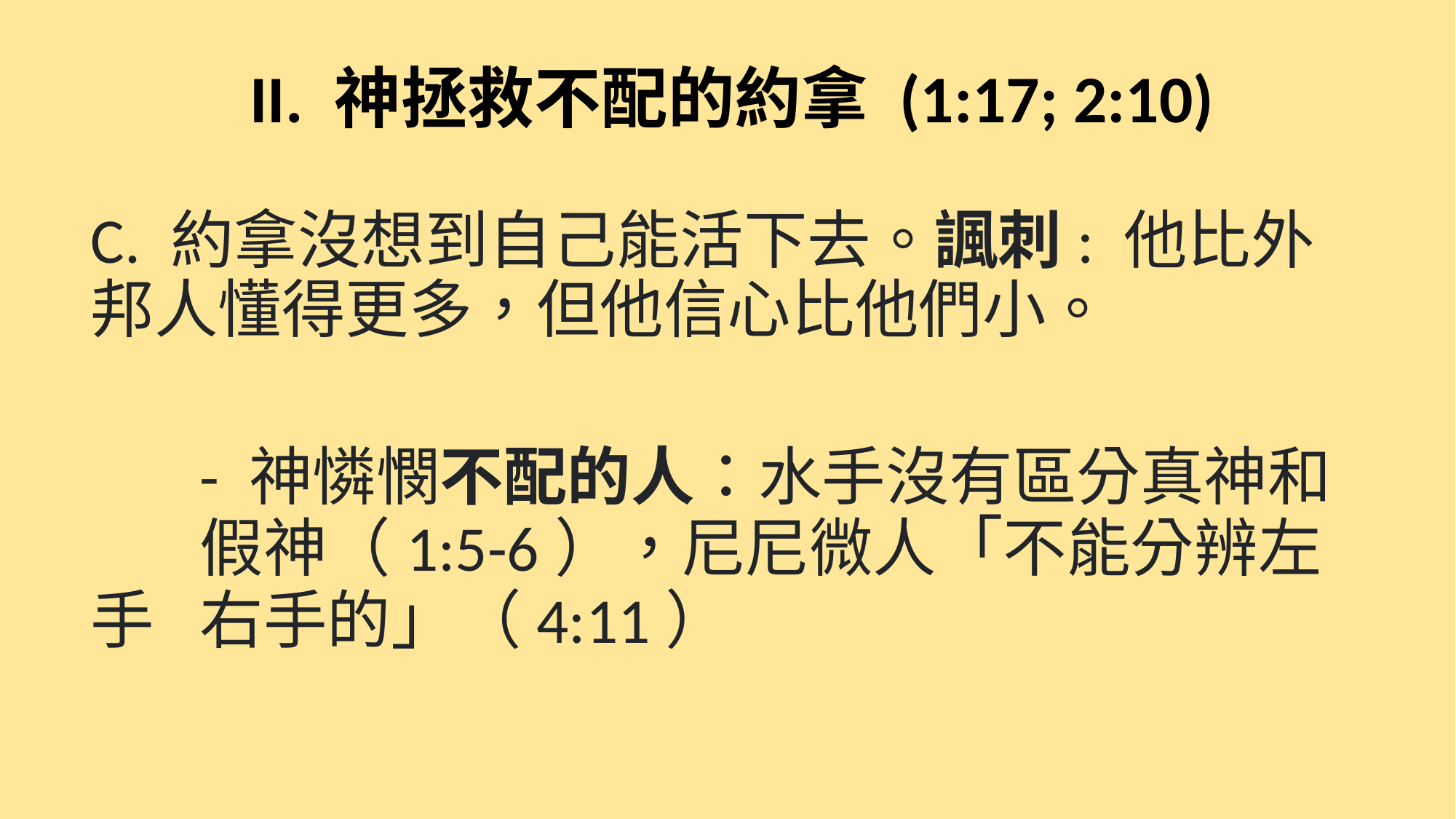

# II. 神拯救不配的約拿 (1:17; 2:10)
C. 約拿沒想到自己能活下去。諷刺: 他比外邦人懂得更多，但他信心比他們小。

	- 神憐憫不配的人：水手沒有區分真神和	假神（1:5-6），尼尼微人「不能分辨左手	右手的」（4:11）